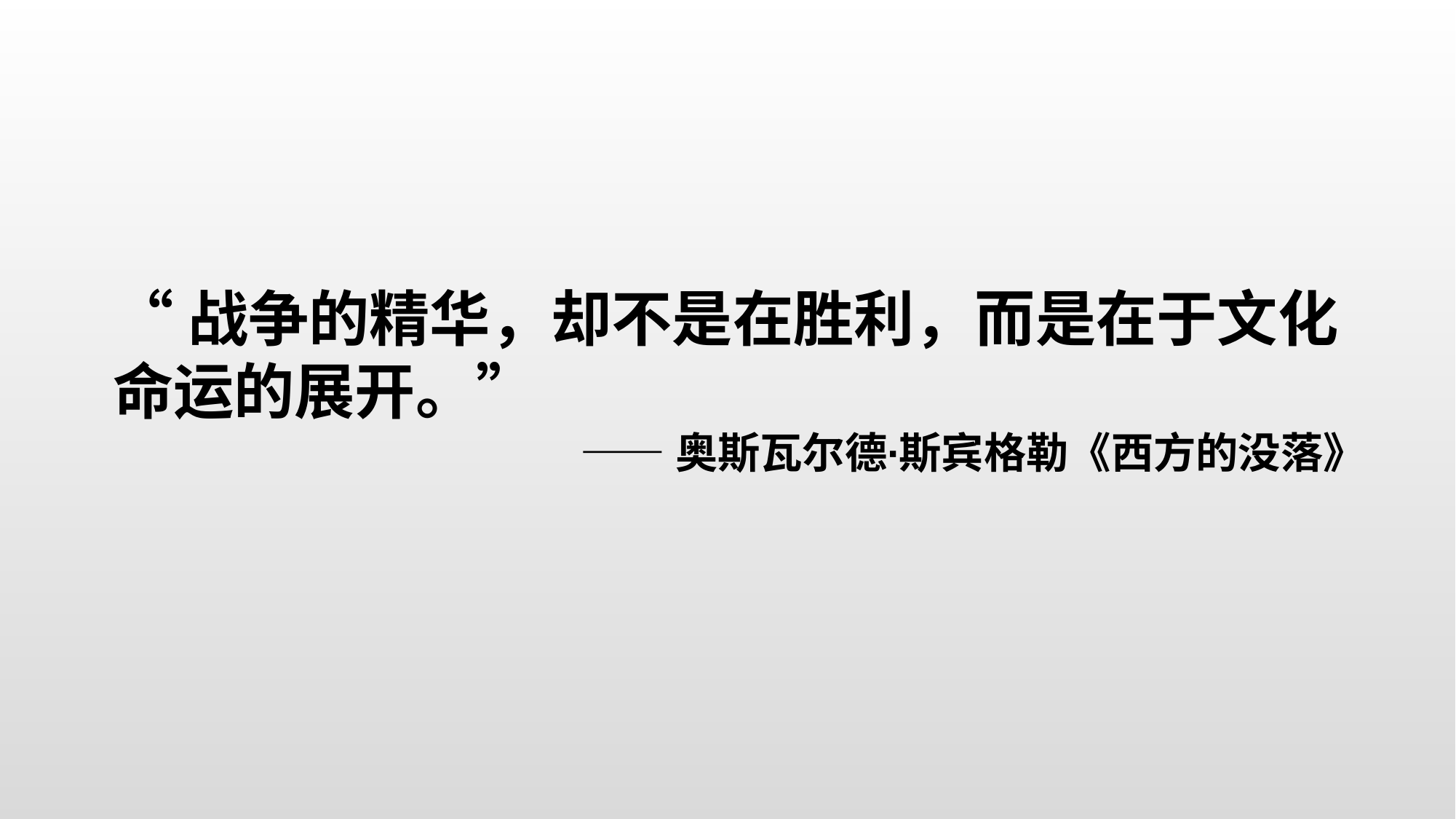

“战争的精华，却不是在胜利，而是在于文化命运的展开。”
——奥斯瓦尔德∙斯宾格勒《西方的没落》